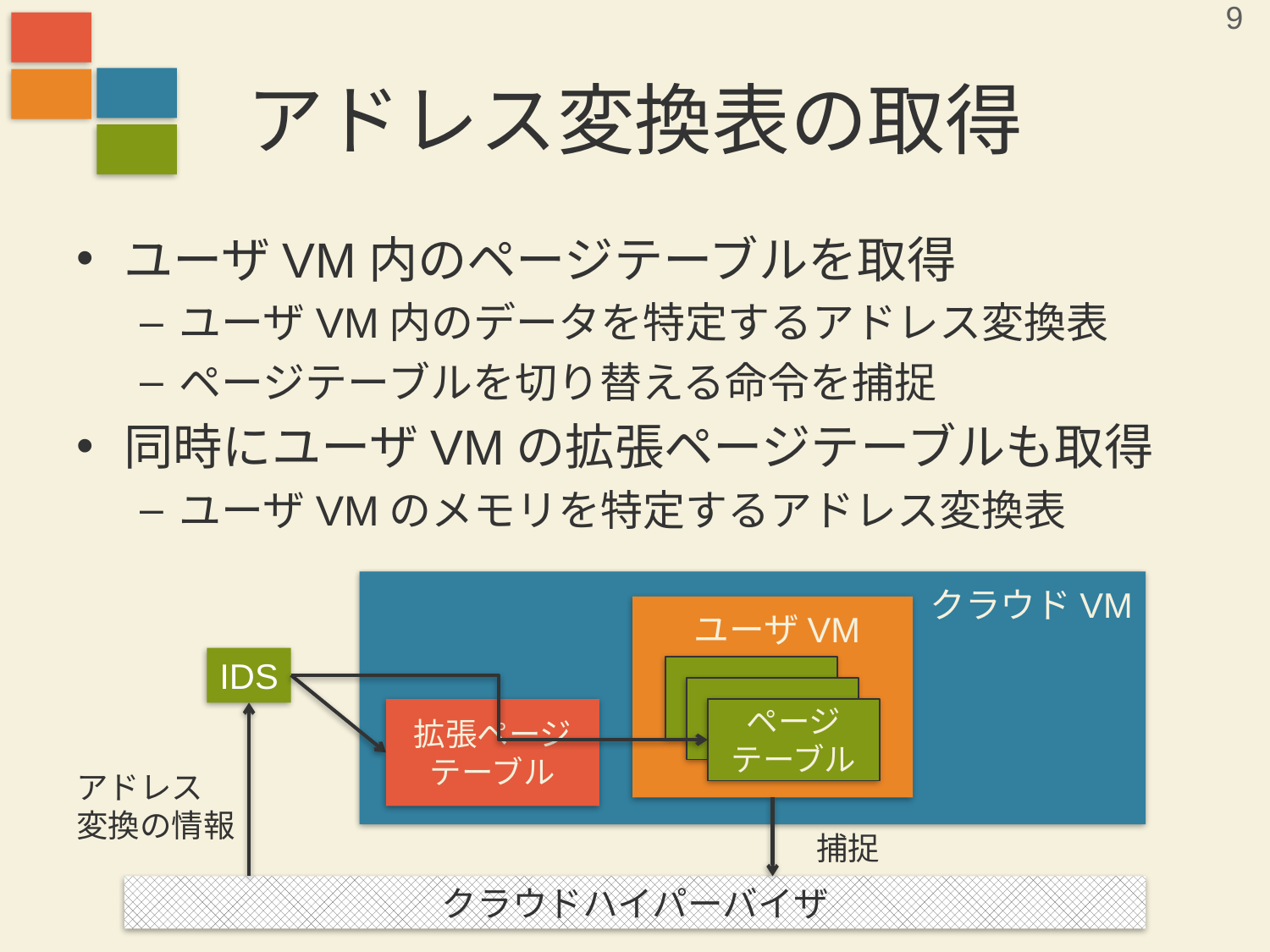

9
# アドレス変換表の取得
ユーザVM内のページテーブルを取得
ユーザVM内のデータを特定するアドレス変換表
ページテーブルを切り替える命令を捕捉
同時にユーザVMの拡張ページテーブルも取得
ユーザVMのメモリを特定するアドレス変換表

クラウドVM

ユーザVM
IDS

ページ
テーブル
拡張ページテーブル
アドレス
変換の情報
捕捉
クラウドハイパーバイザ